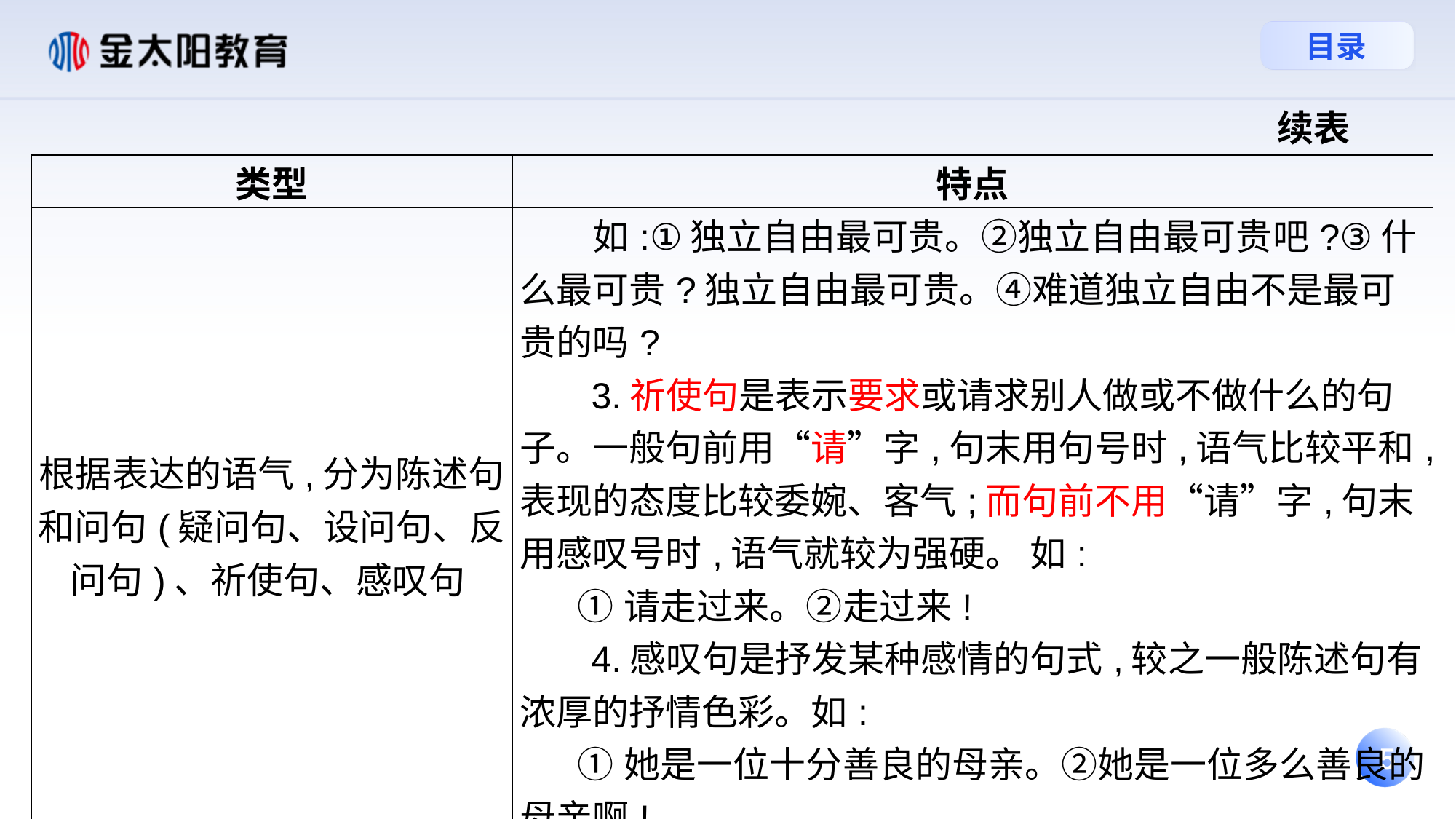

续表
| 类型 | 特点 |
| --- | --- |
| 根据表达的语气,分为陈述句和问句(疑问句、设问句、反问句)、祈使句、感叹句 | 如:①独立自由最可贵。②独立自由最可贵吧?③什么最可贵?独立自由最可贵。④难道独立自由不是最可贵的吗? 3.祈使句是表示要求或请求别人做或不做什么的句子。一般句前用“请”字,句末用句号时,语气比较平和,表现的态度比较委婉、客气;而句前不用“请”字,句末用感叹号时,语气就较为强硬。 如: ①请走过来。②走过来! 4.感叹句是抒发某种感情的句式,较之一般陈述句有浓厚的抒情色彩。如: ①她是一位十分善良的母亲。②她是一位多么善良的母亲啊! |